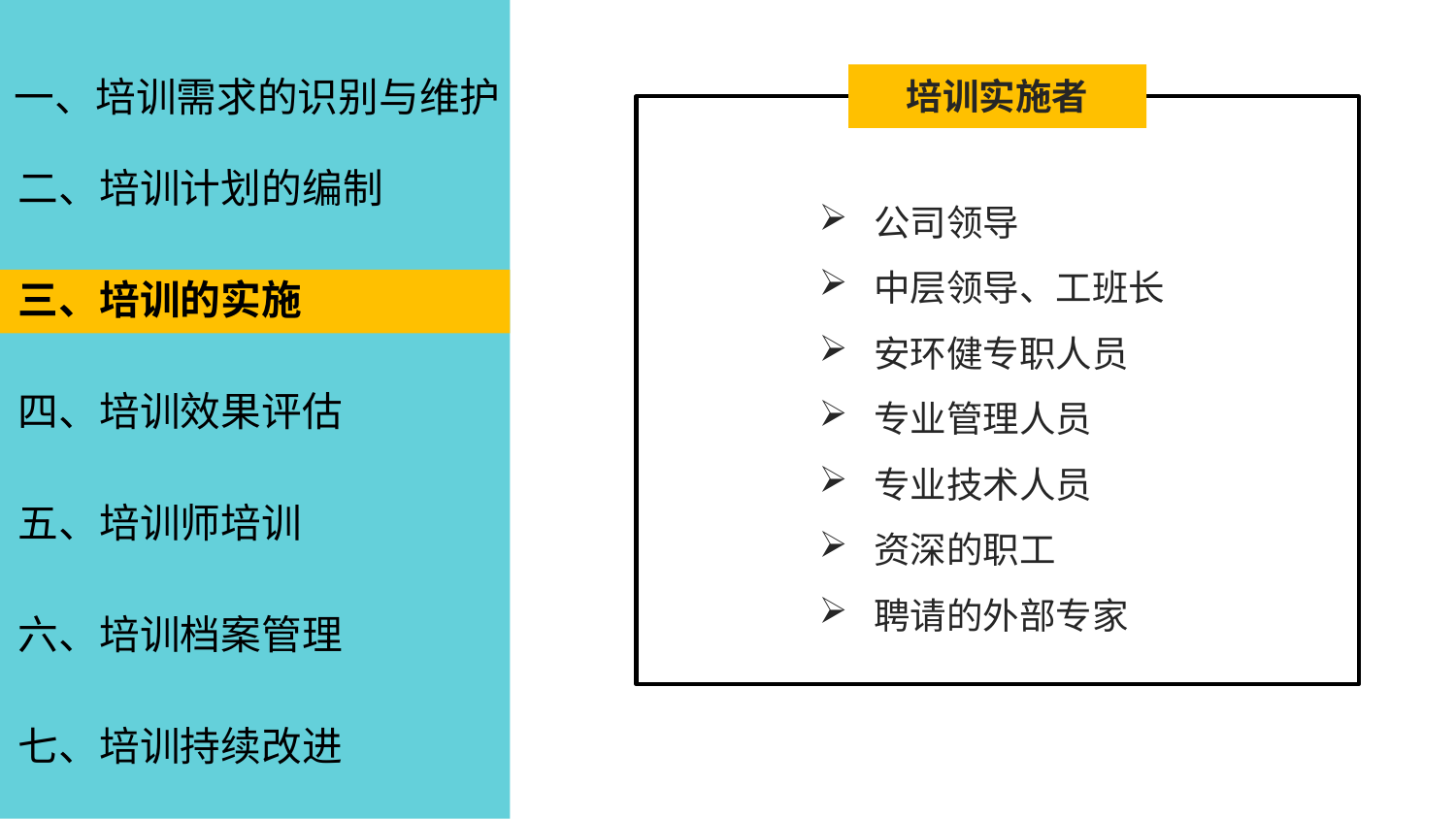

一、培训需求的识别与维护
培训实施者

二、培训计划的编制
公司领导
中层领导、工班长
安环健专职人员
专业管理人员
专业技术人员
资深的职工
聘请的外部专家
三、培训的实施

四、培训效果评估
五、培训师培训
六、培训档案管理
七、培训持续改进